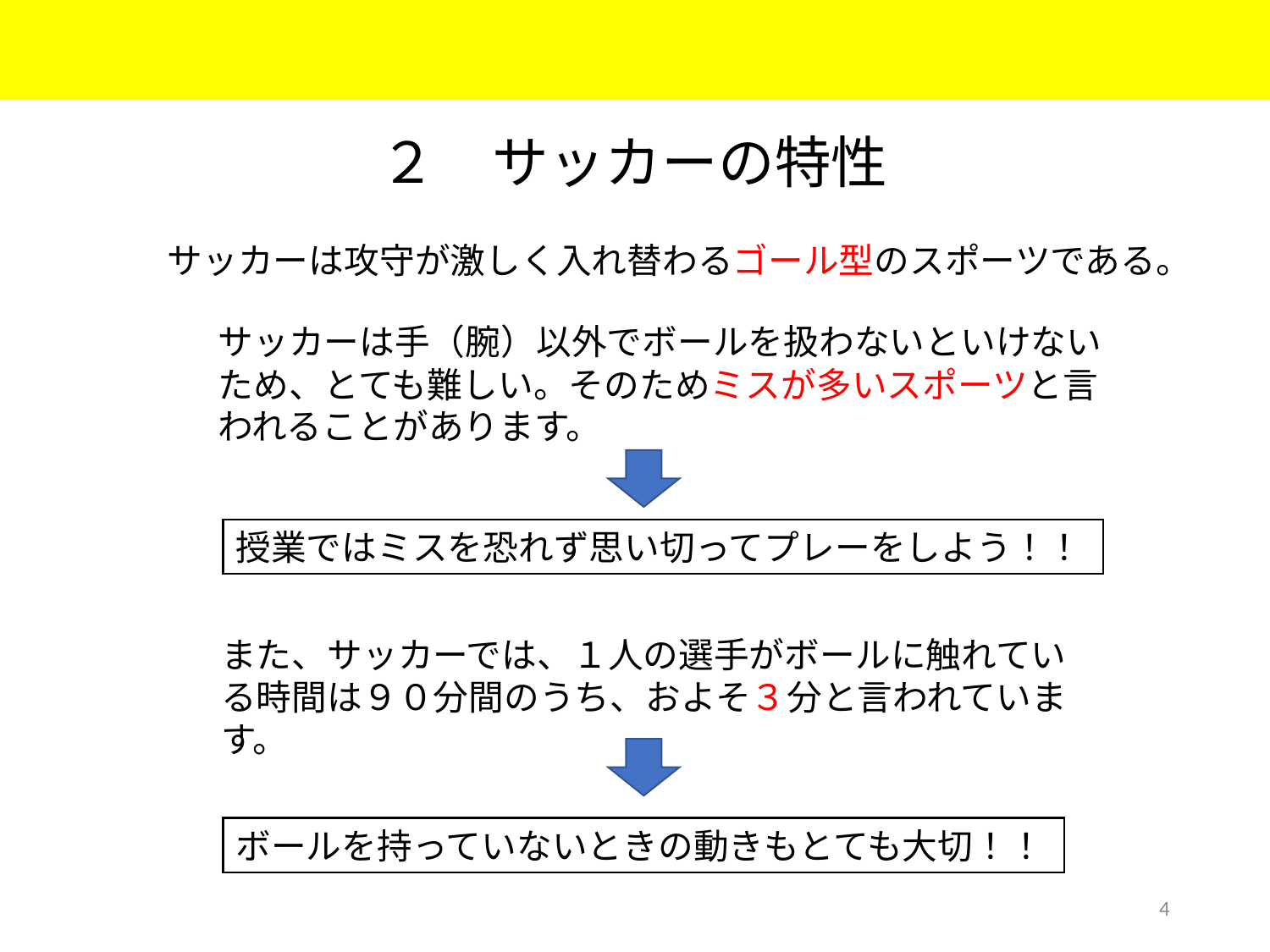

２　サッカーの特性
サッカーは攻守が激しく入れ替わるゴール型のスポーツである。
サッカーは手（腕）以外でボールを扱わないといけないため、とても難しい。そのためミスが多いスポーツと言われることがあります。

授業ではミスを恐れず思い切ってプレーをしよう！！
また、サッカーでは、１人の選手がボールに触れている時間は９０分間のうち、およそ　分と言われています。
３

ボールを持っていないときの動きもとても大切！！
4